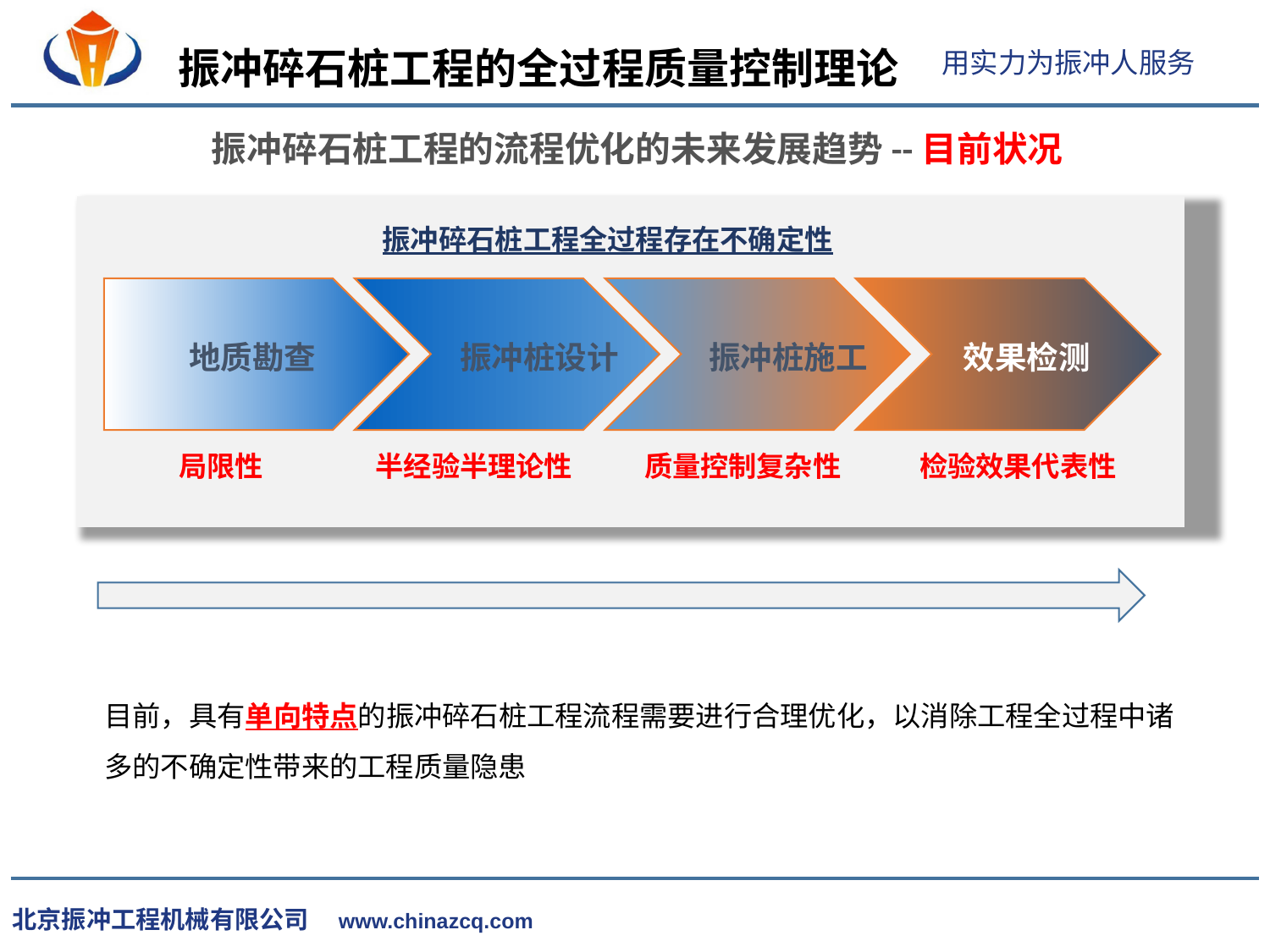

振冲碎石桩工程的全过程质量控制理论
振冲碎石桩工程的流程优化的未来发展趋势--目前状况

振冲碎石桩工程全过程存在不确定性

地质勘查
振冲桩设计
振冲桩施工
效果检测
局限性
半经验半理论性
质量控制复杂性
检验效果代表性

目前，具有单向特点的振冲碎石桩工程流程需要进行合理优化，以消除工程全过程中诸多的不确定性带来的工程质量隐患